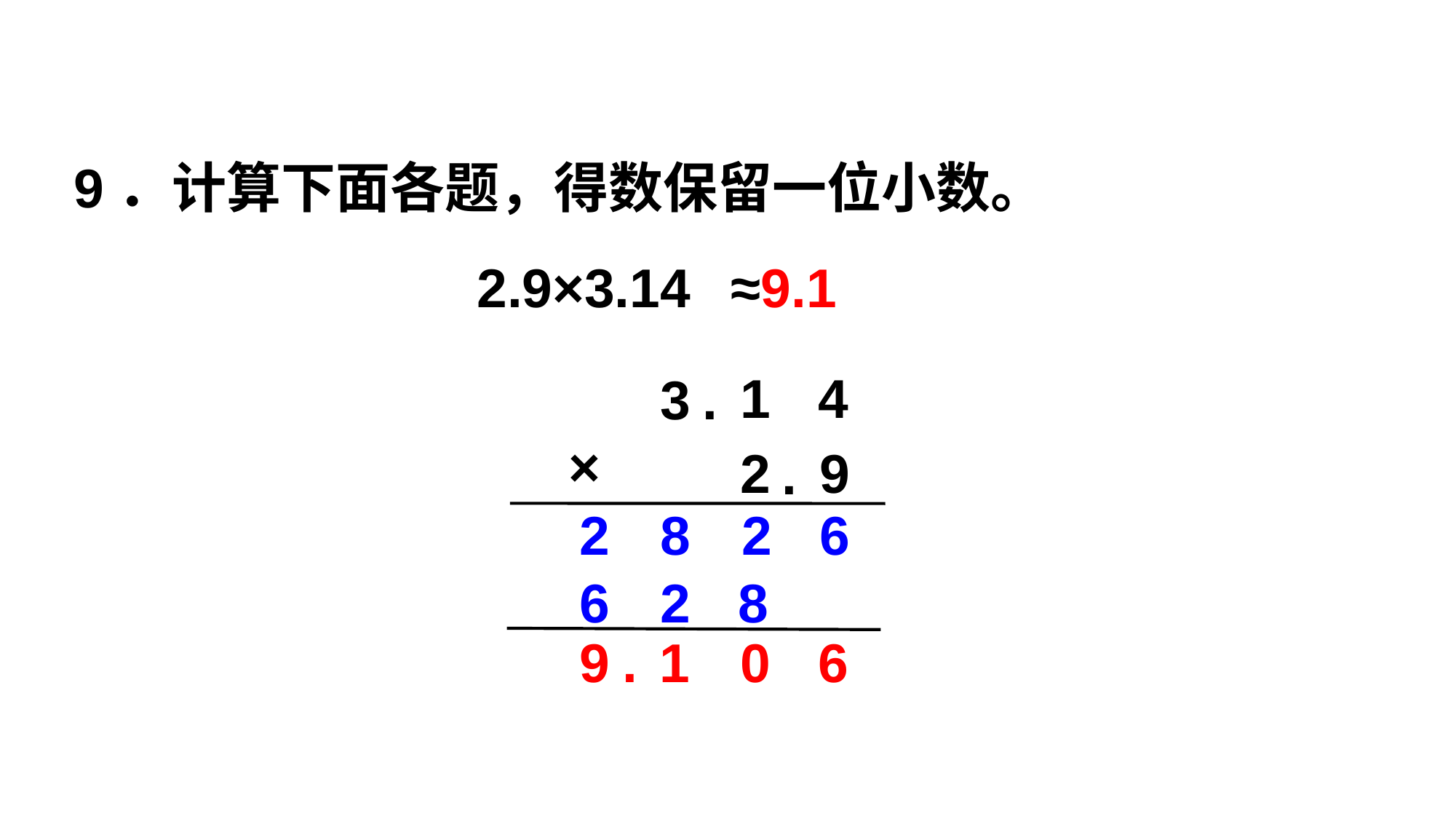

9．计算下面各题，得数保留一位小数。
2.9×3.14
≈9.1
1
4
.
3
×
2
9
.
2
8
2
6
6
2
8
9
.
1
0
6